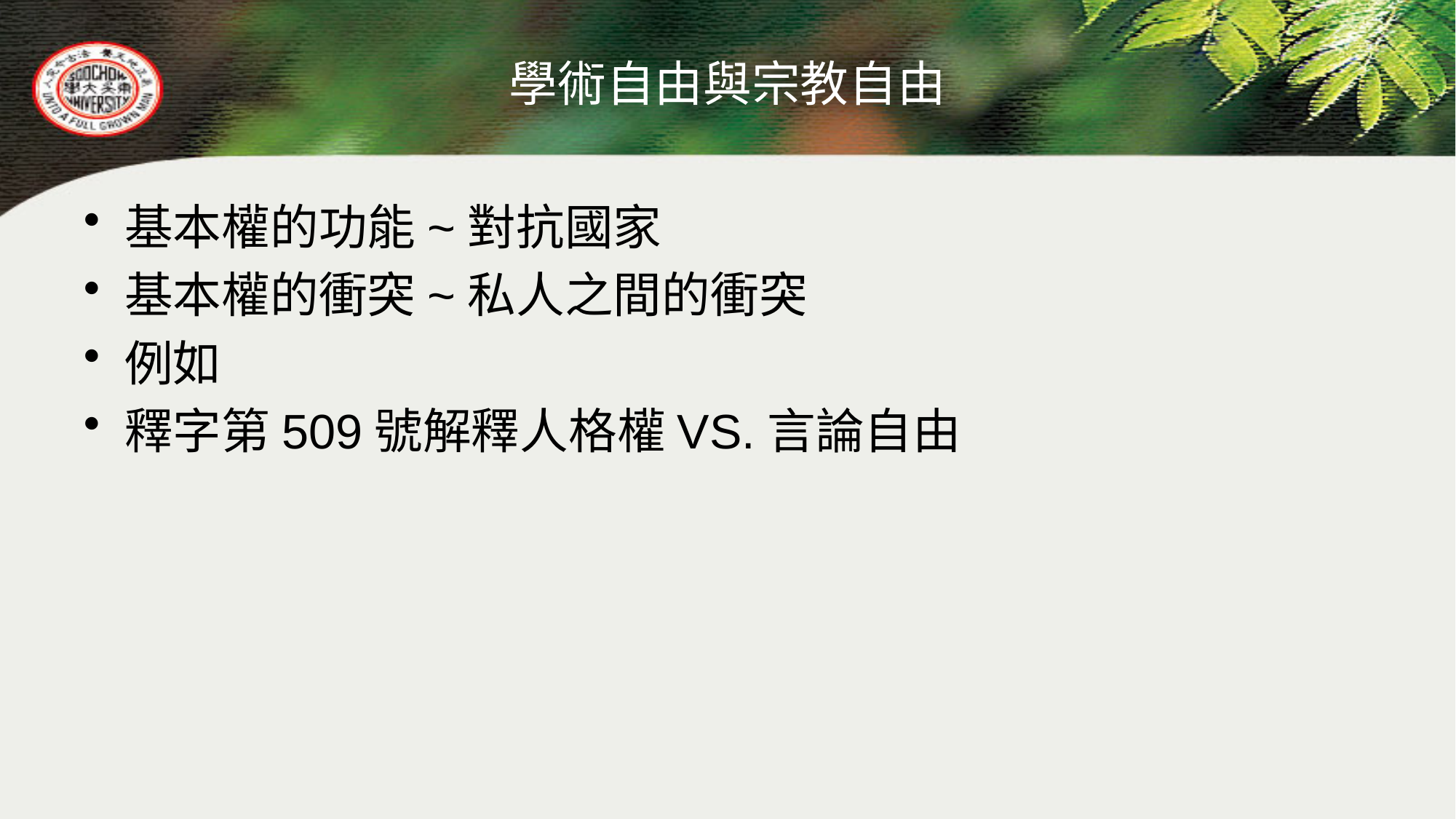

# 學術自由與宗教自由
基本權的功能~對抗國家
基本權的衝突~私人之間的衝突
例如
釋字第509號解釋人格權VS.言論自由